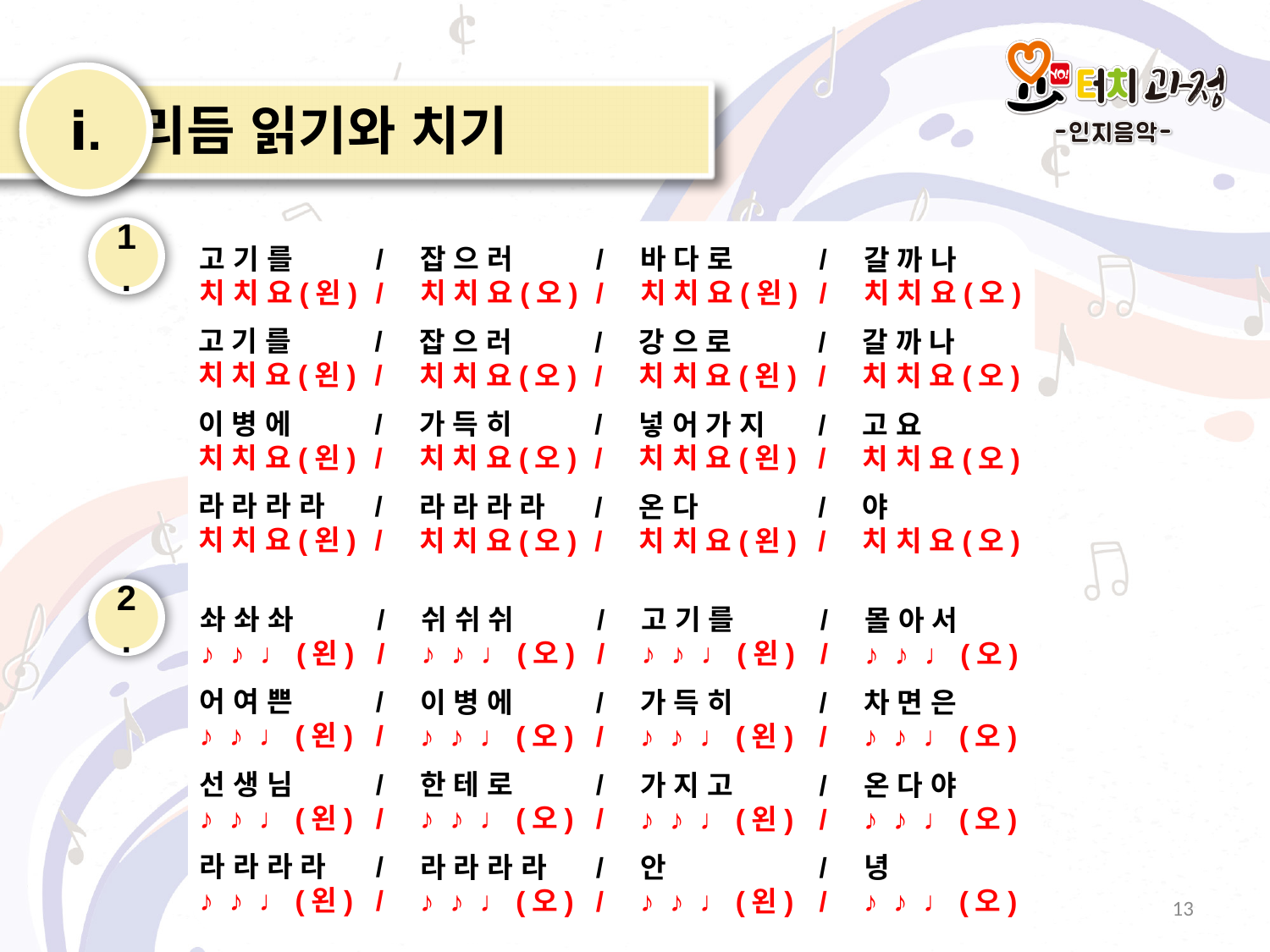

ⅰ.
            리듬 읽기와 치기
1.

고 기 를
치 치 요(왼)
/
/
잡 으 러
치 치 요(오)
/
/
바 다 로
치 치 요(왼)
/
/
갈 까 나
치 치 요(오)
고 기 를
치 치 요(왼)
/
/
잡 으 러
치 치 요(오)
/
/
강 으 로
치 치 요(왼)
/
/
갈 까 나
치 치 요(오)
이 병 에
치 치 요(왼)
/
/
가 득 히
치 치 요(오)
/
/
넣 어 가 지
치 치 요(왼)
/
/
고 요
치 치 요(오)
라 라 라 라
치 치 요(왼)
/
/
라 라 라 라
치 치 요(오)
/
/
온 다
치 치 요(왼)
/
/
야
치 치 요(오)
2.
솨 솨 솨
♪  ♪  ♩ (왼)
/
/
쉬 쉬 쉬
♪  ♪  ♩ (오)
/
/
고 기 를
♪  ♪  ♩ (왼)
/
/
몰 아 서
♪  ♪  ♩ (오)
어 여 쁜
♪  ♪  ♩ (왼)
/
/
이 병 에
♪  ♪  ♩ (오)
/
/
가 득 히
♪  ♪  ♩ (왼)
/
/
차 면 은
♪  ♪  ♩ (오)
선 생 님
♪  ♪  ♩ (왼)
/
/
한 테 로
♪  ♪  ♩ (오)
/
/
가 지 고
♪  ♪  ♩ (왼)
/
/
온 다 야
♪  ♪  ♩ (오)
라 라 라 라
♪  ♪  ♩ (왼)
/
/
라 라 라 라
♪  ♪  ♩ (오)
/
/
안
♪  ♪  ♩ (왼)
/
/
녕
♪  ♪  ♩ (오)
13